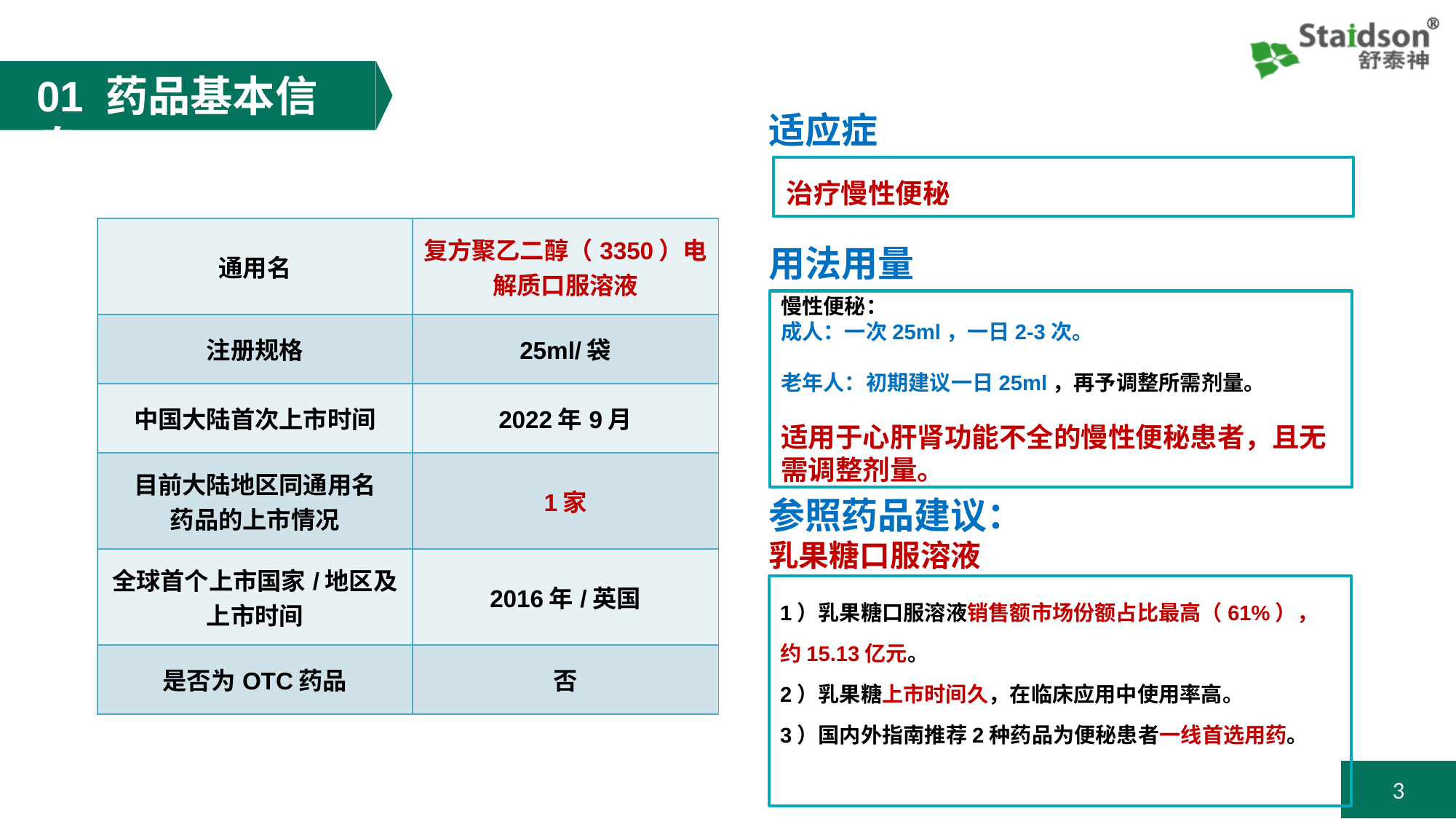

01 药品基本信息
适应症
用法用量

治疗慢性便秘

| 通用名 | 复方聚乙二醇（3350）电解质口服溶液 |
| --- | --- |
| 注册规格 | 25ml/袋 |
| 中国大陆首次上市时间 | 2022年9月 |
| 目前大陆地区同通用名 药品的上市情况 | 1家 |
| 全球首个上市国家/地区及上市时间 | 2016年/英国 |
| 是否为OTC药品 | 否 |
慢性便秘：
成人：一次25ml，一日2-3次。

老年人：初期建议一日25ml，再予调整所需剂量。

适用于心肝肾功能不全的慢性便秘患者，且无需调整剂量。

参照药品建议：
乳果糖口服溶液

1）乳果糖口服溶液销售额市场份额占比最高（61%），约15.13亿元。
2）乳果糖上市时间久，在临床应用中使用率高。
3）国内外指南推荐2种药品为便秘患者一线首选用药。